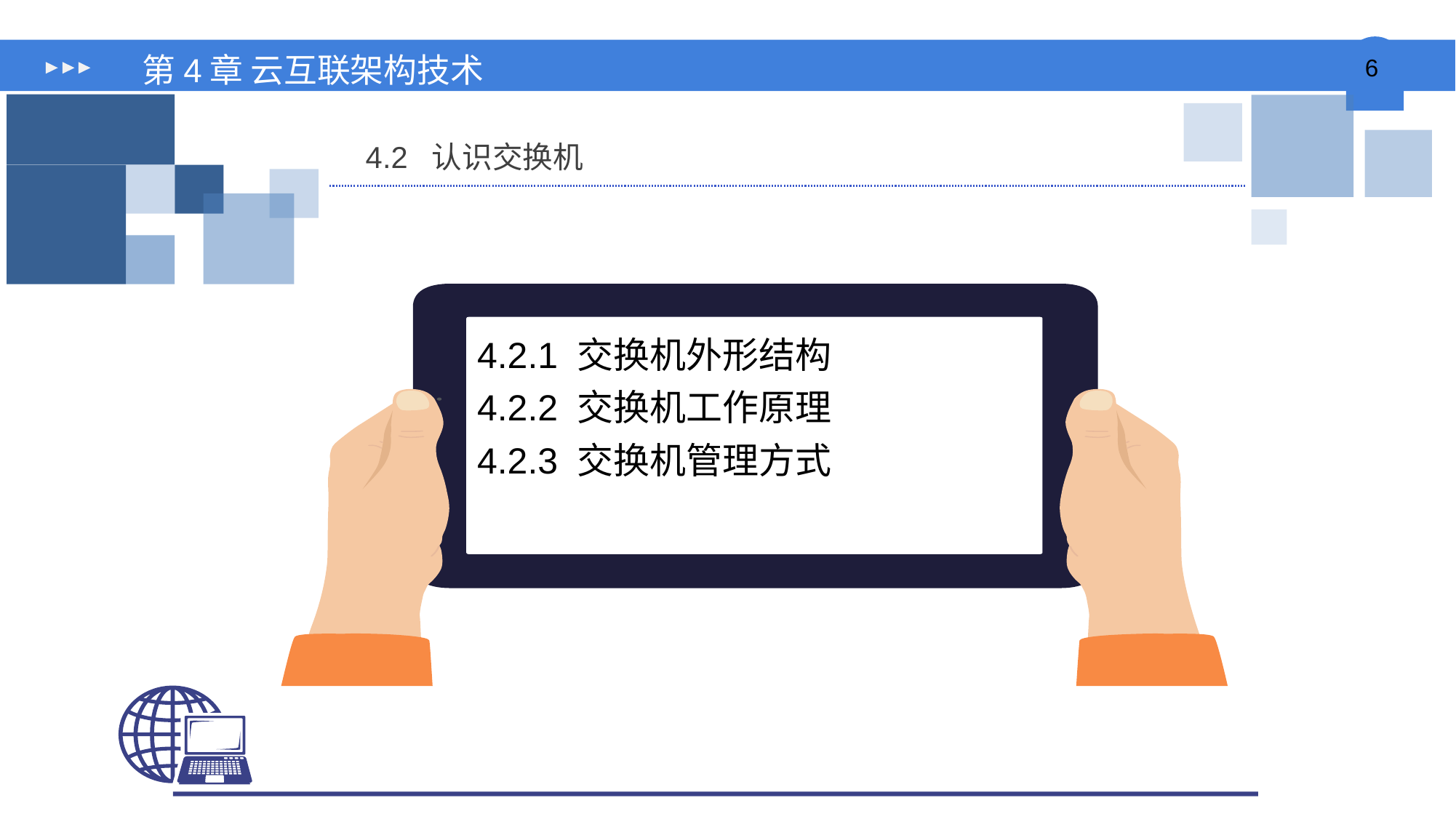

# 第4章 云互联架构技术
4.2  认识交换机

4.2.1 交换机外形结构
4.2.2 交换机工作原理
4.2.3 交换机管理方式